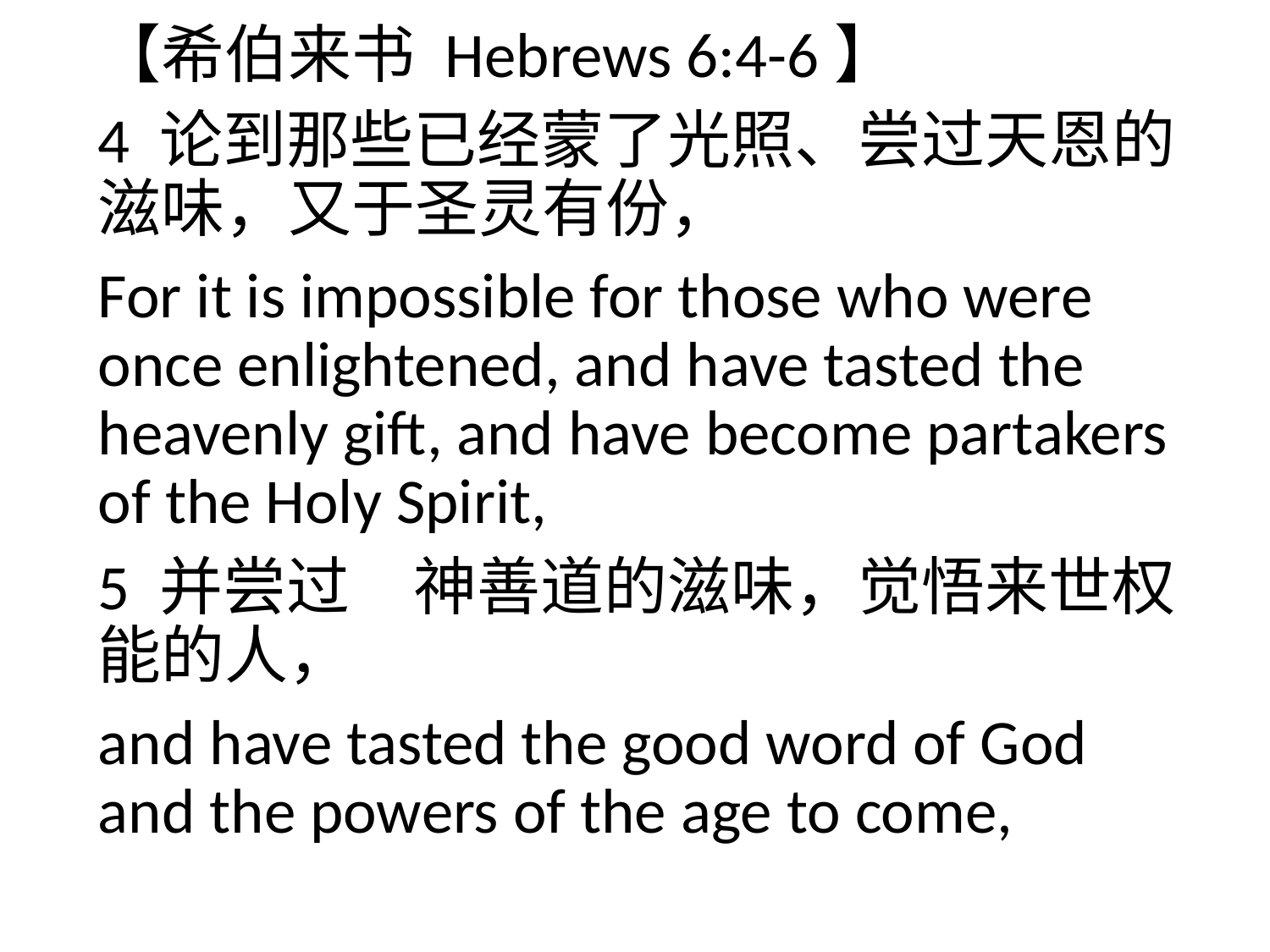

【希伯来书 Hebrews 6:4-6】
4 论到那些已经蒙了光照、尝过天恩的滋味，又于圣灵有份，
For it is impossible for those who were once enlightened, and have tasted the heavenly gift, and have become partakers of the Holy Spirit,
5 并尝过　神善道的滋味，觉悟来世权能的人，
and have tasted the good word of God and the powers of the age to come,